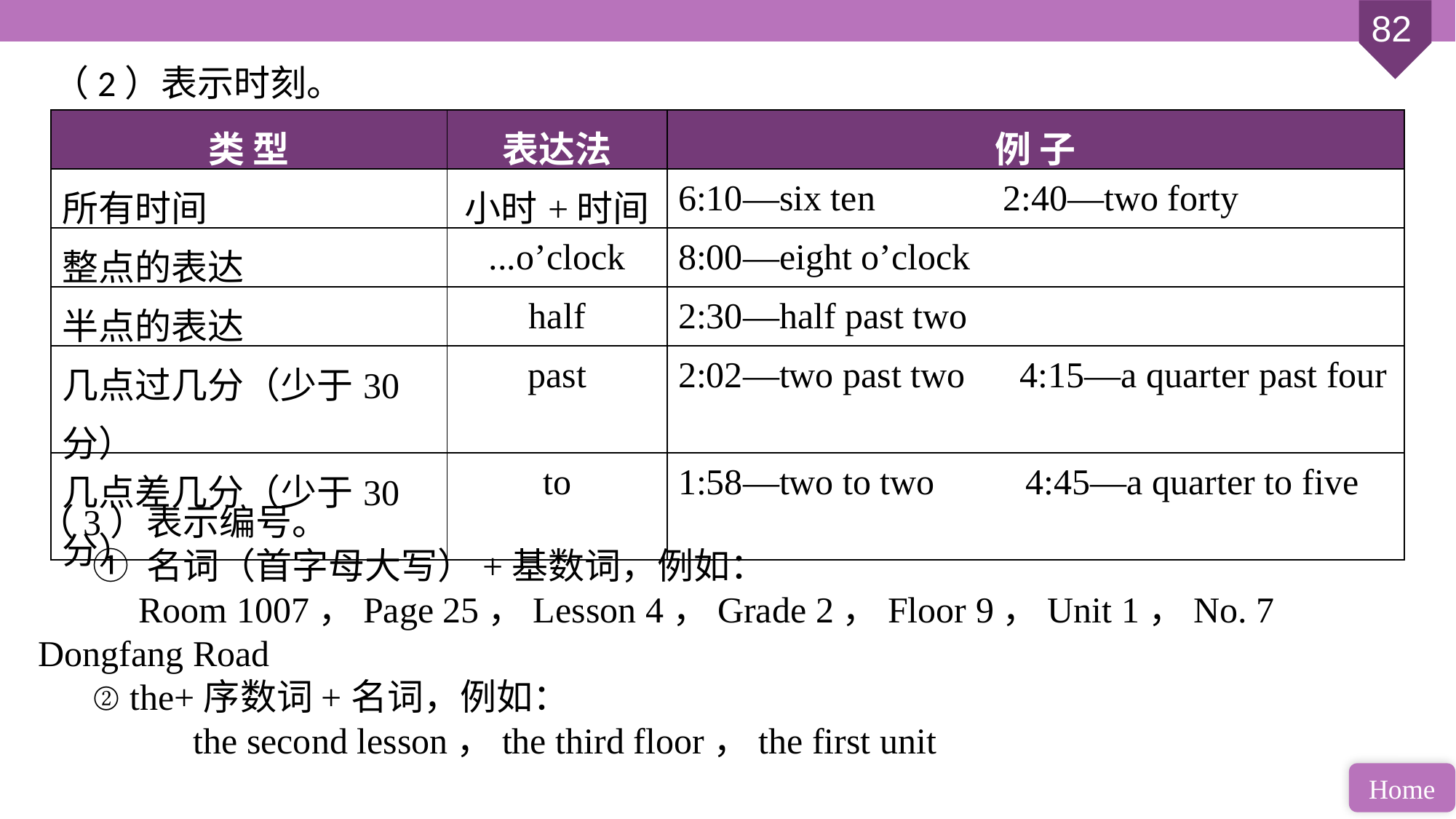

（2）表示时刻。
| 类 型 | 表达法 | 例 子 |
| --- | --- | --- |
| 所有时间 | 小时+时间 | 6:10—six ten 2:40—two forty |
| 整点的表达 | ...o’clock | 8:00—eight o’clock |
| 半点的表达 | half | 2:30—half past two |
| 几点过几分（少于30分） | past | 2:02—two past two 4:15—a quarter past four |
| 几点差几分（少于30分） | to | 1:58—two to two 4:45—a quarter to five |
（3）表示编号。
① 名词（首字母大写）+基数词，例如：
     Room 1007，Page 25，Lesson 4，Grade 2，Floor 9，Unit 1，No. 7 Dongfang Road
② the+序数词+名词，例如：
           the second lesson，the third floor，the first unit